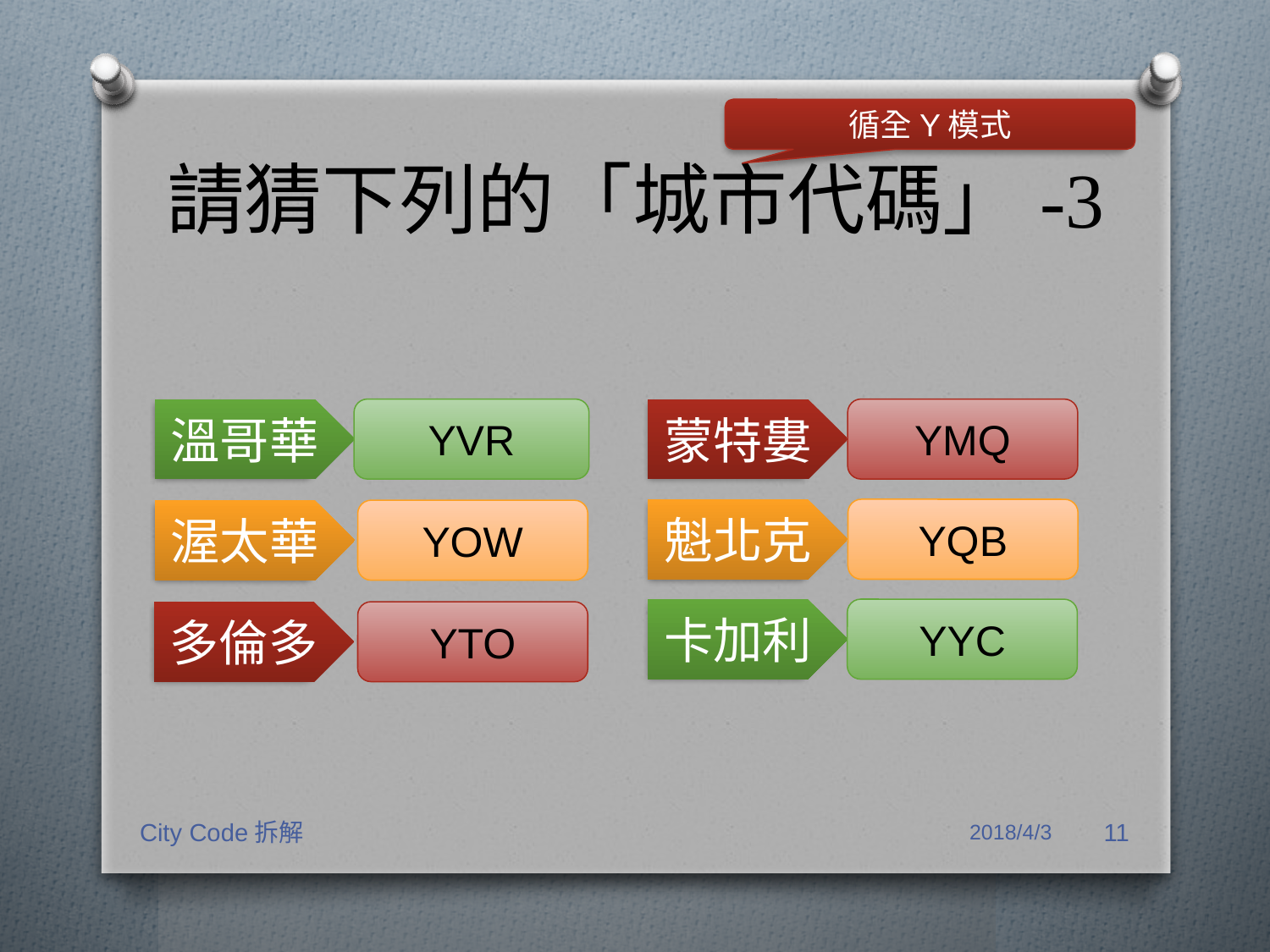

循全Y模式
# 請猜下列的「城市代碼」-3

蒙特婁
溫哥華
YVR
YMQ
魁北克
YQB
渥太華
YOW
卡加利
YYC
多倫多
YTO
City Code拆解
2018/4/3
11